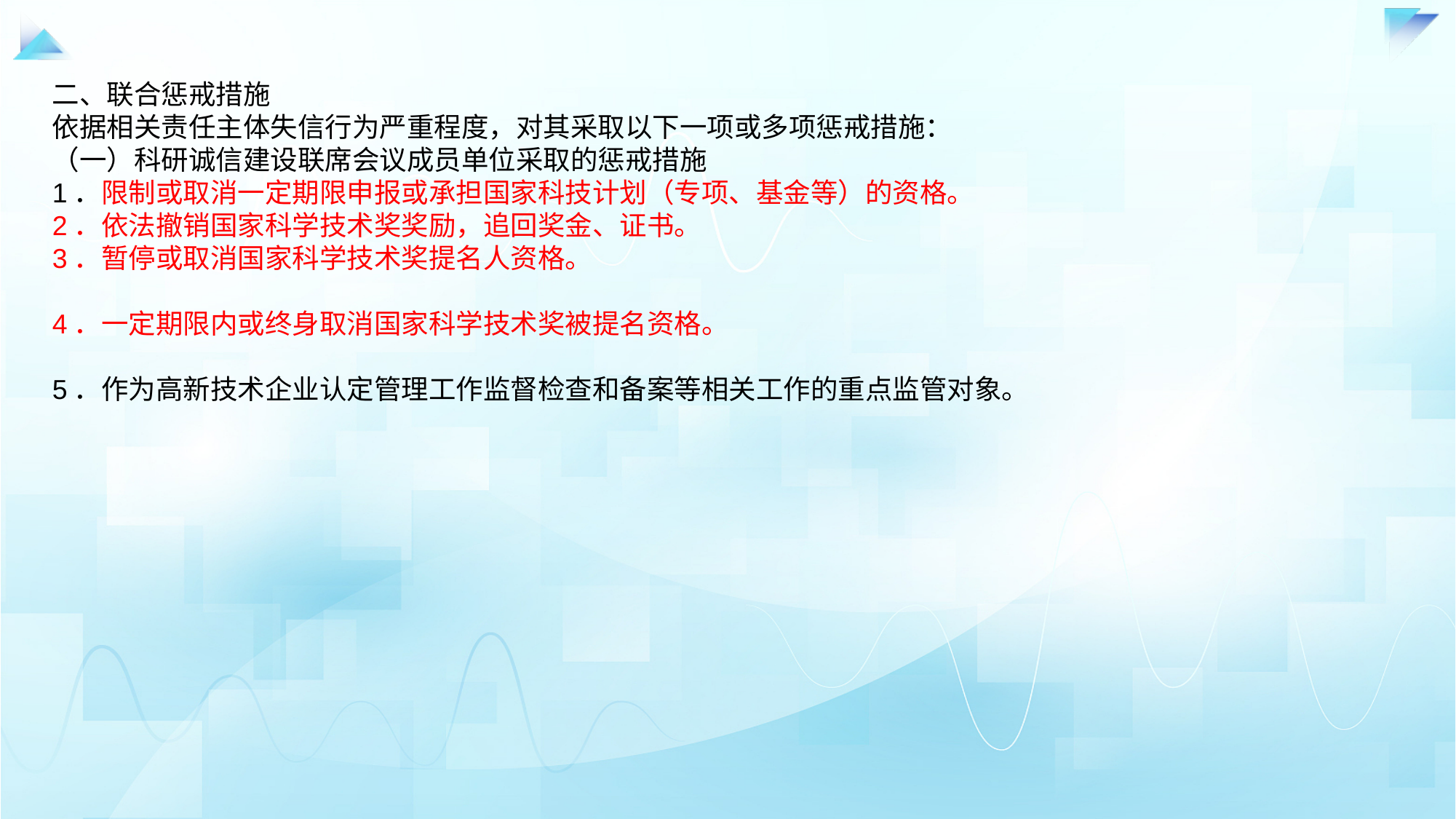

二、联合惩戒措施 依据相关责任主体失信行为严重程度，对其采取以下一项或多项惩戒措施： （一）科研诚信建设联席会议成员单位采取的惩戒措施1．限制或取消一定期限申报或承担国家科技计划（专项、基金等）的资格。 2．依法撤销国家科学技术奖奖励，追回奖金、证书。3．暂停或取消国家科学技术奖提名人资格。4．一定期限内或终身取消国家科学技术奖被提名资格。
5．作为高新技术企业认定管理工作监督检查和备案等相关工作的重点监管对象。